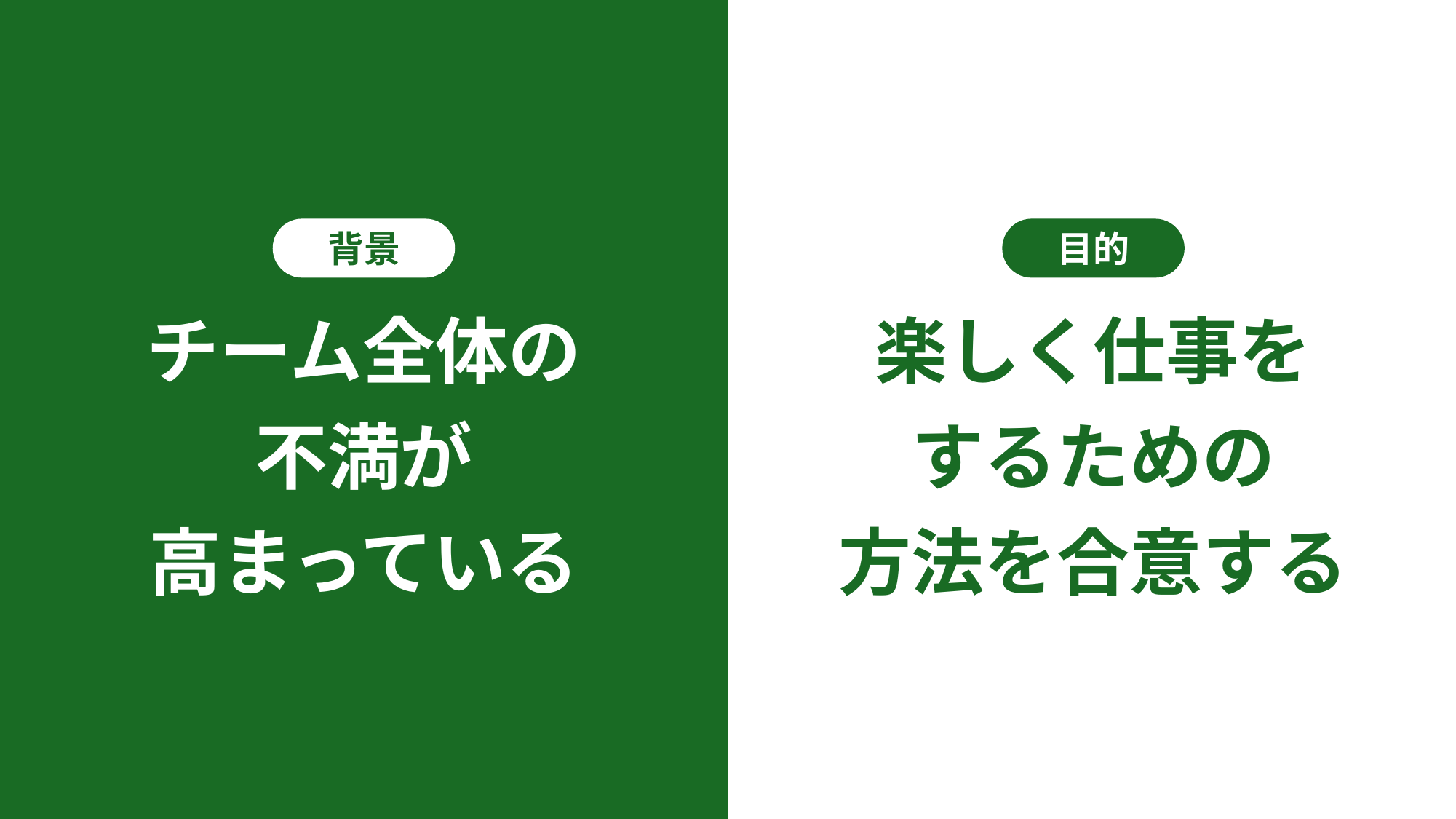

背景
目的
チーム全体の
不満が
高まっている
楽しく仕事を
するための
方法を合意する